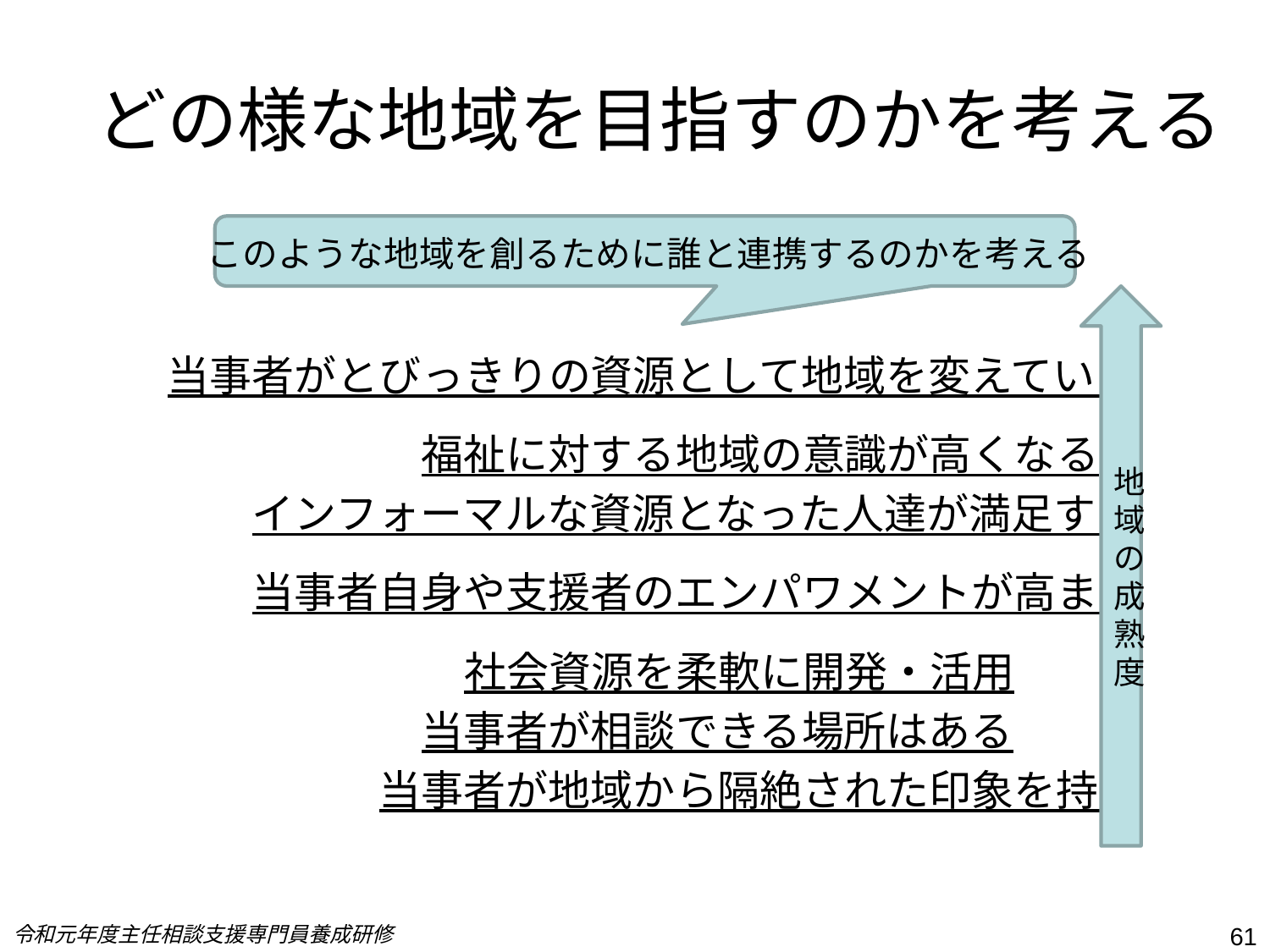

# どの様な地域を目指すのかを考える

このような地域を創るために誰と連携するのかを考える
地域の成熟度
当事者がとびっきりの資源として地域を変えていく

　　　　　　福祉に対する地域の意識が高くなる
　　インフォーマルな資源となった人達が満足する

　　当事者自身や支援者のエンパワメントが高まる

　　　　　　　社会資源を柔軟に開発・活用
　　　　　　当事者が相談できる場所はある
　　　　　当事者が地域から隔絶された印象を持つ

令和元年度主任相談支援専門員養成研修
61